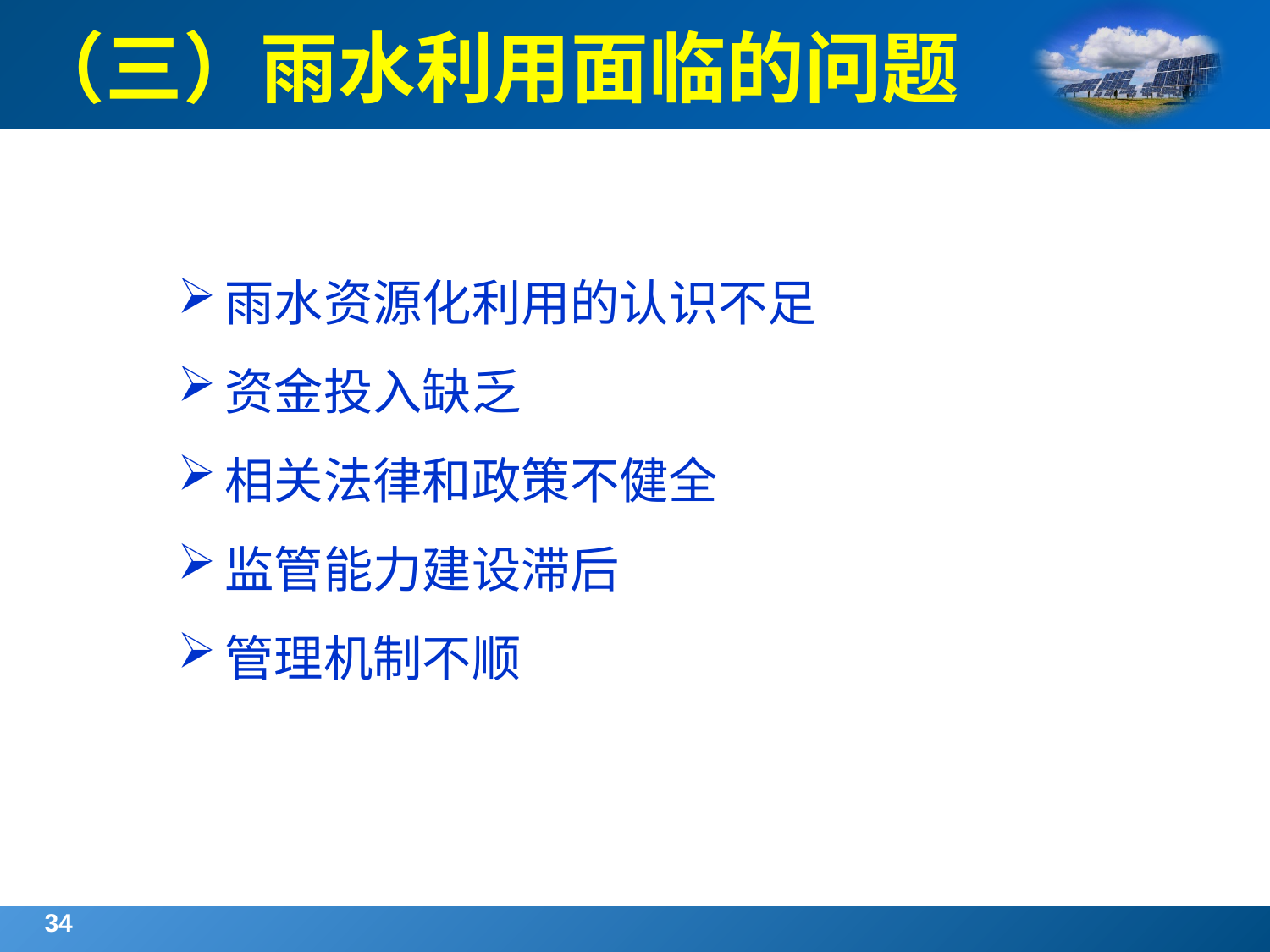

（三）雨水利用面临的问题
雨水资源化利用的认识不足
资金投入缺乏
相关法律和政策不健全
监管能力建设滞后
管理机制不顺